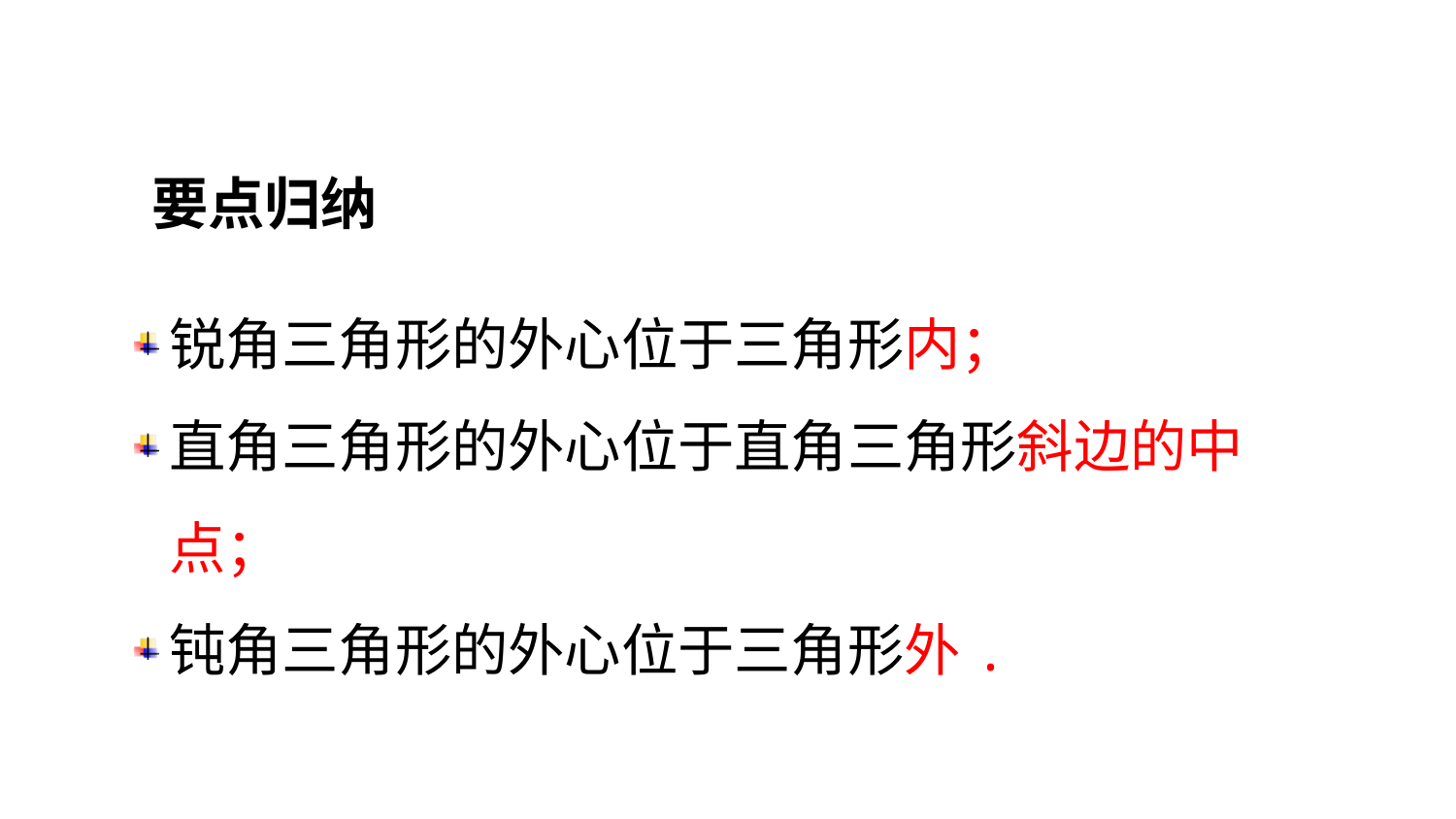

要点归纳
锐角三角形的外心位于三角形内；
直角三角形的外心位于直角三角形斜边的中点；
钝角三角形的外心位于三角形外.